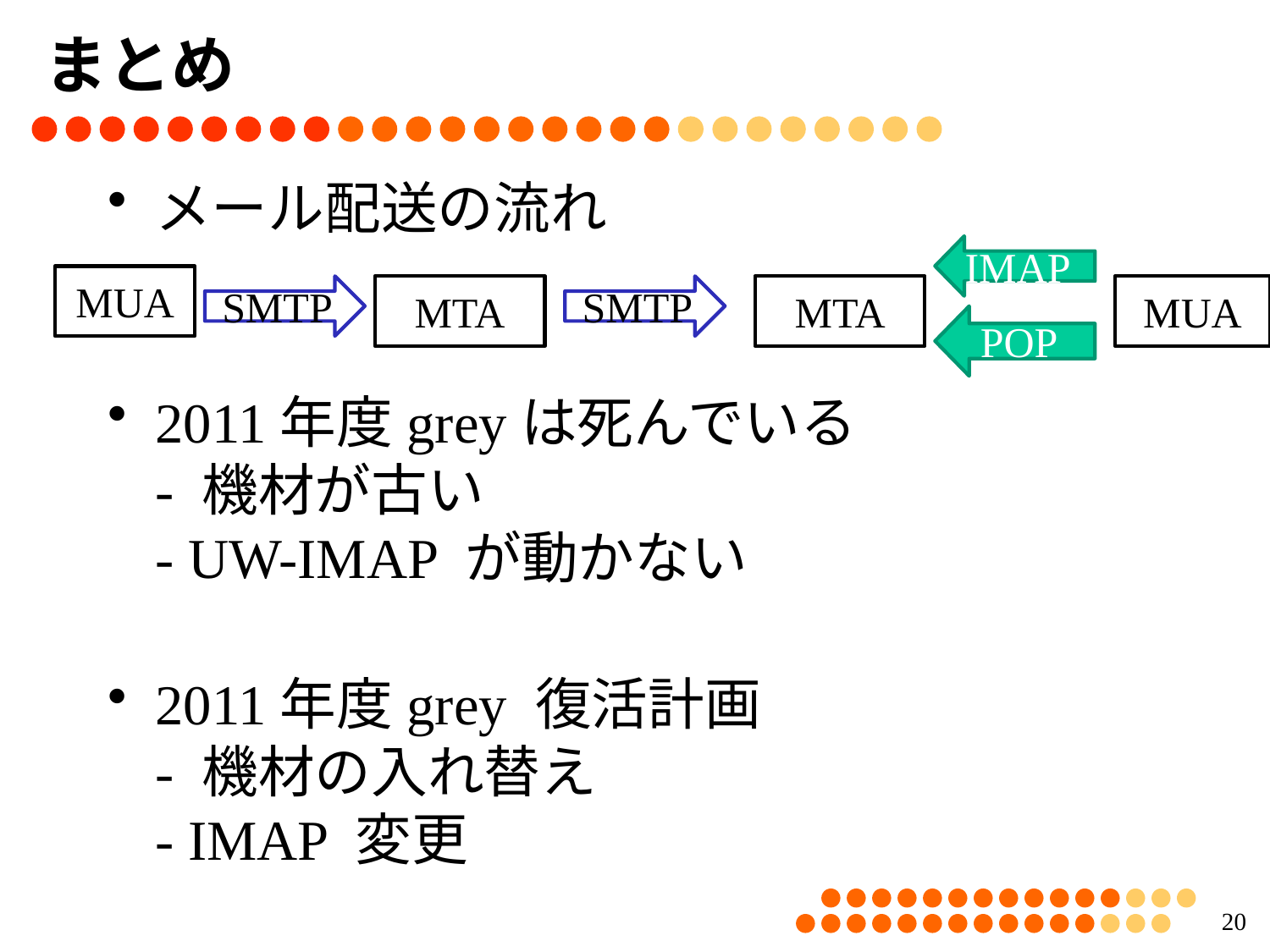

# まとめ
メール配送の流れ
2011年度greyは死んでいる
- 機材が古い
- UW-IMAP が動かない
2011年度grey 復活計画
- 機材の入れ替え
- IMAP 変更
IMAP
MUA
SMTP
MTA
SMTP
MTA
MUA
POP
20